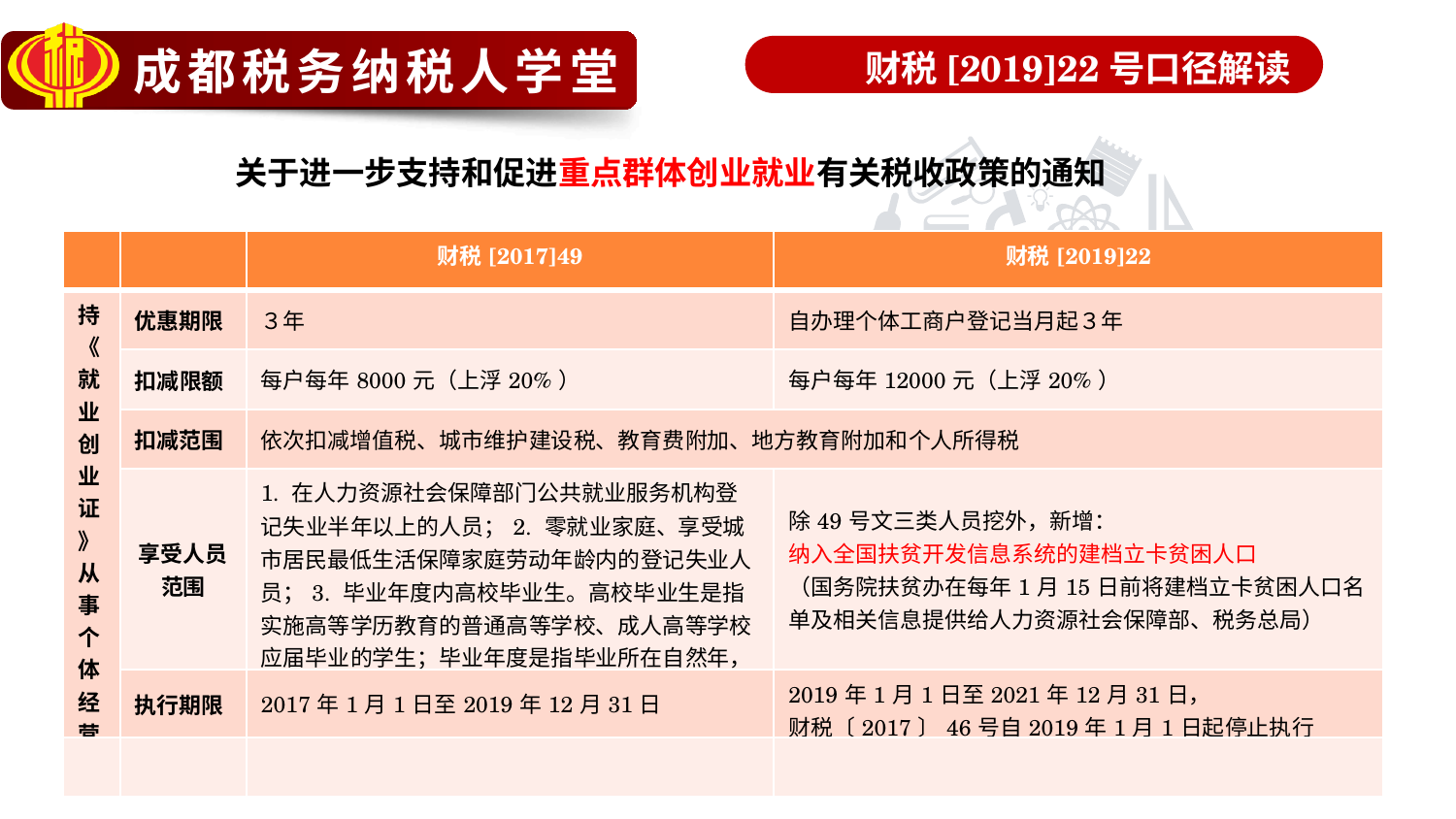

财税[2019]22号口径解读

关于进一步支持和促进重点群体创业就业有关税收政策的通知

|  |  | 财税[2017]49 | 财税[2019]22 |
| --- | --- | --- | --- |
| 持《就业创业证》从 事 个 体 经 营 | 优惠期限 | ３年 | 自办理个体工商户登记当月起３年 |
|  | 扣减限额 | 每户每年8000元（上浮20%） | 每户每年12000元（上浮20%） |
|  | 扣减范围 | 依次扣减增值税、城市维护建设税、教育费附加、地方教育附加和个人所得税 |  |
|  | 享受人员范围 | 1. 在人力资源社会保障部门公共就业服务机构登记失业半年以上的人员；2. 零就业家庭、享受城市居民最低生活保障家庭劳动年龄内的登记失业人员；3. 毕业年度内高校毕业生。高校毕业生是指实施高等学历教育的普通高等学校、成人高等学校应届毕业的学生；毕业年度是指毕业所在自然年，即1月1日至12月31日。 | 除49号文三类人员挖外，新增： 纳入全国扶贫开发信息系统的建档立卡贫困人口 （国务院扶贫办在每年1月15日前将建档立卡贫困人口名单及相关信息提供给人力资源社会保障部、税务总局） |
|  | 执行期限 | 2017年1月1日至2019年12月31日 | 2019年1月1日至2021年12月31日， 财税〔2017〕46号自2019年1月1日起停止执行 |
|  |  |  |  |